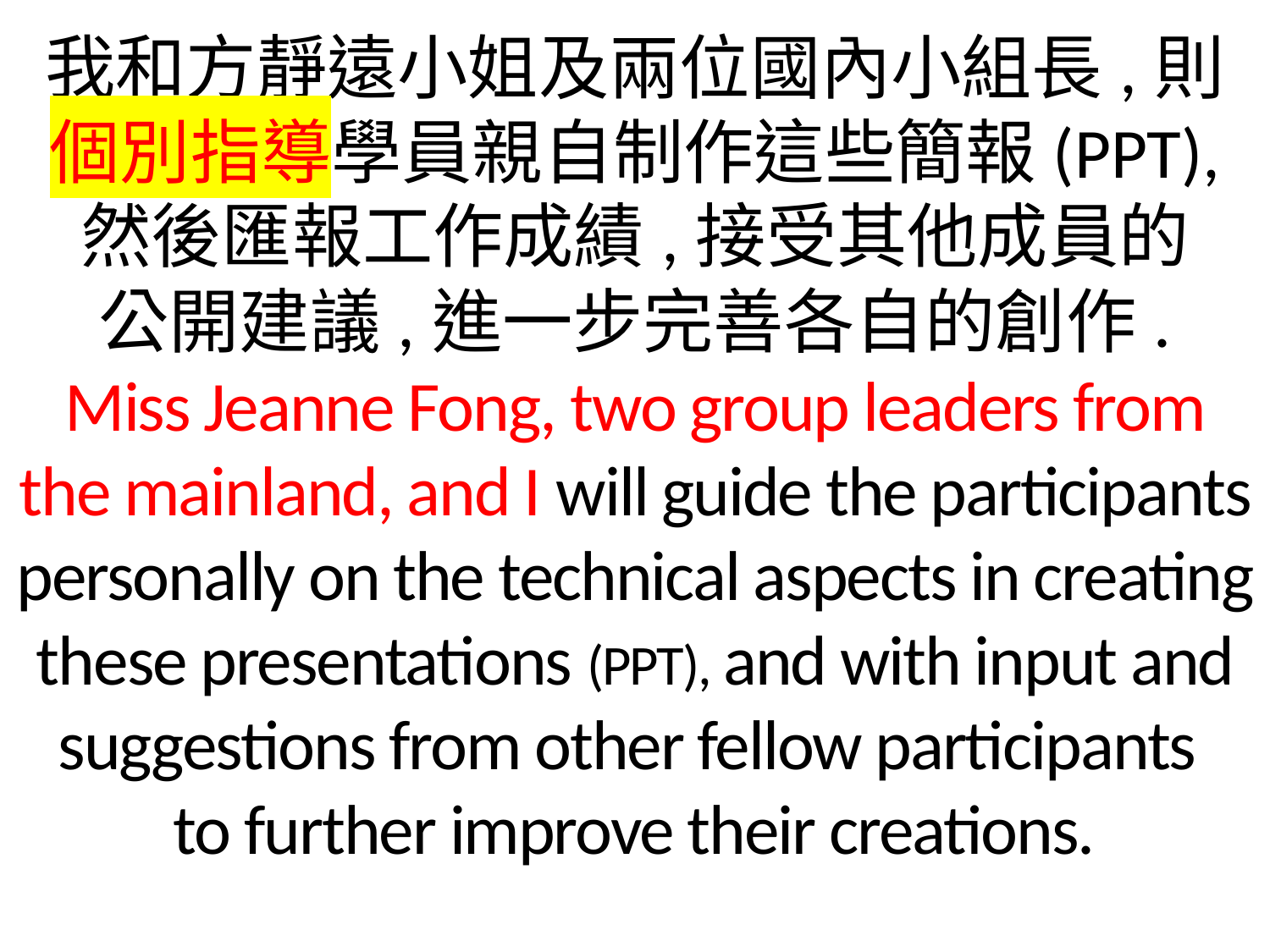

我和方靜遠小姐及兩位國內小組長,則
個別指導學員親自制作這些簡報(PPT),
然後匯報工作成績,接受其他成員的
公開建議,進一步完善各自的創作.
Miss Jeanne Fong, two group leaders from the mainland, and I will guide the participants personally on the technical aspects in creating these presentations (PPT), and with input and suggestions from other fellow participants
to further improve their creations.